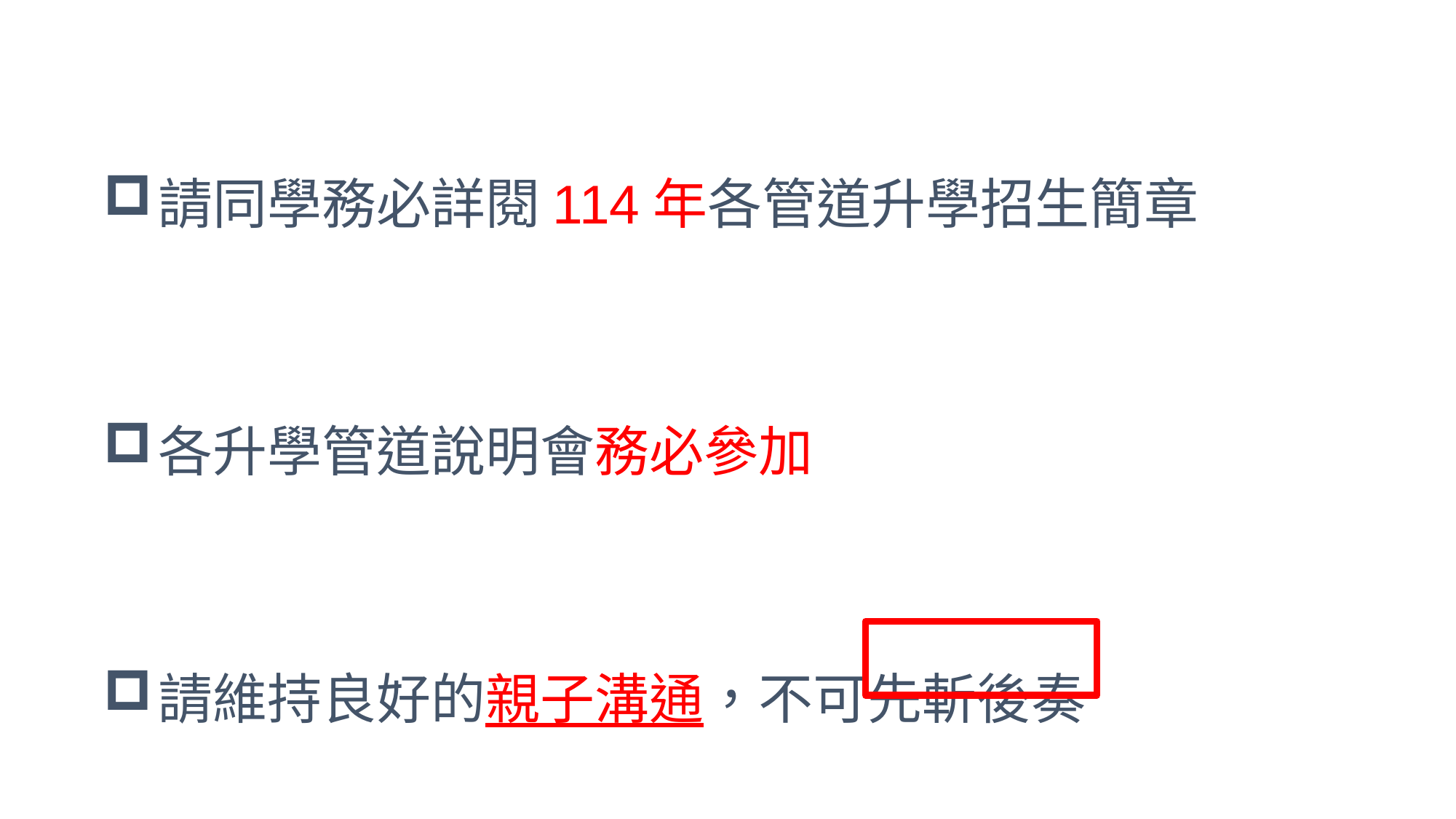

請同學務必詳閱114年各管道升學招生簡章
各升學管道說明會務必參加
請維持良好的親子溝通，不可先斬後奏